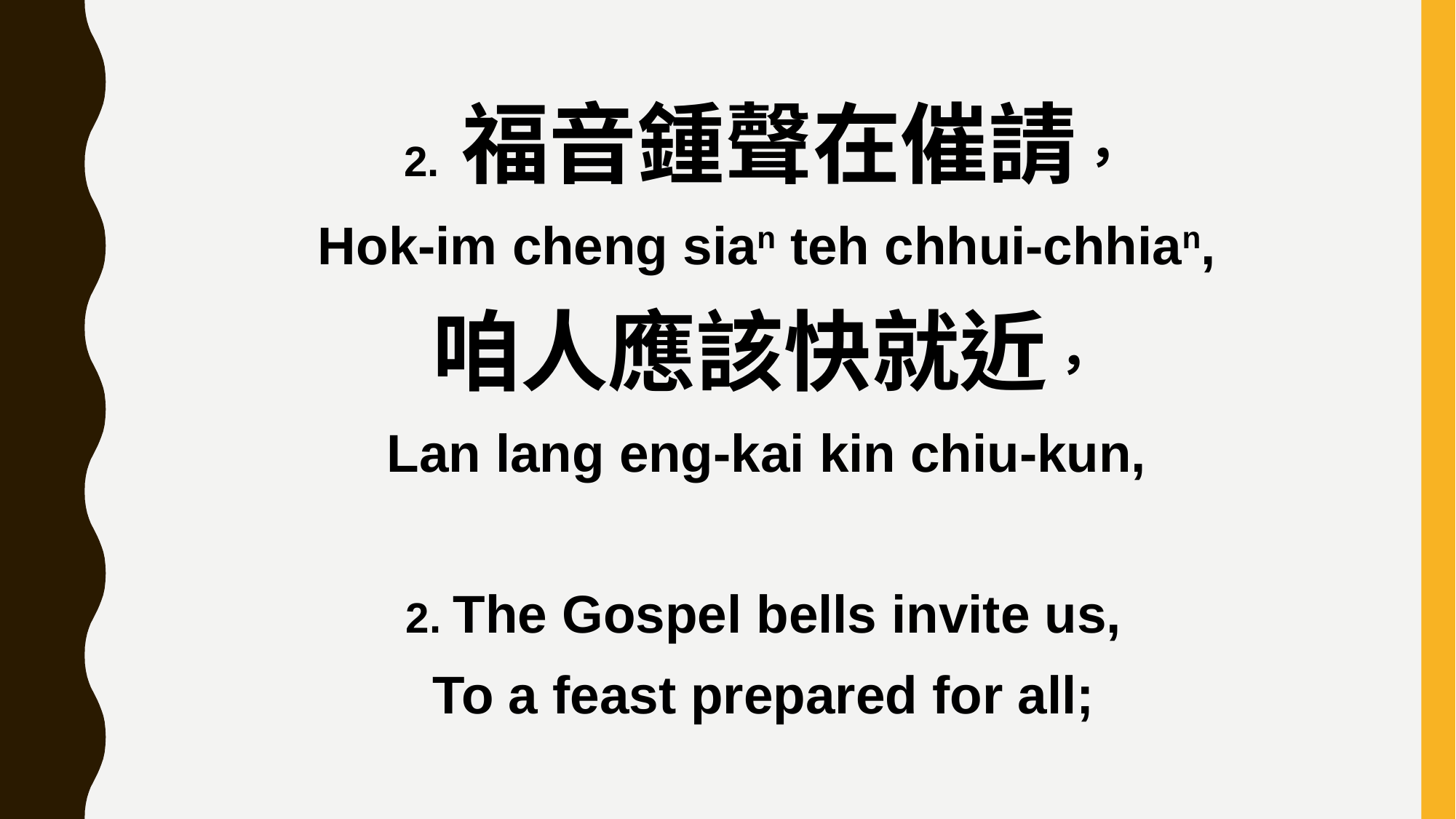

2. 福音鍾聲在催請，
Hok-im cheng sian teh chhui-chhian,
咱人應該快就近，
Lan lang eng-kai kin chiu-kun,

2. The Gospel bells invite us,
To a feast prepared for all;